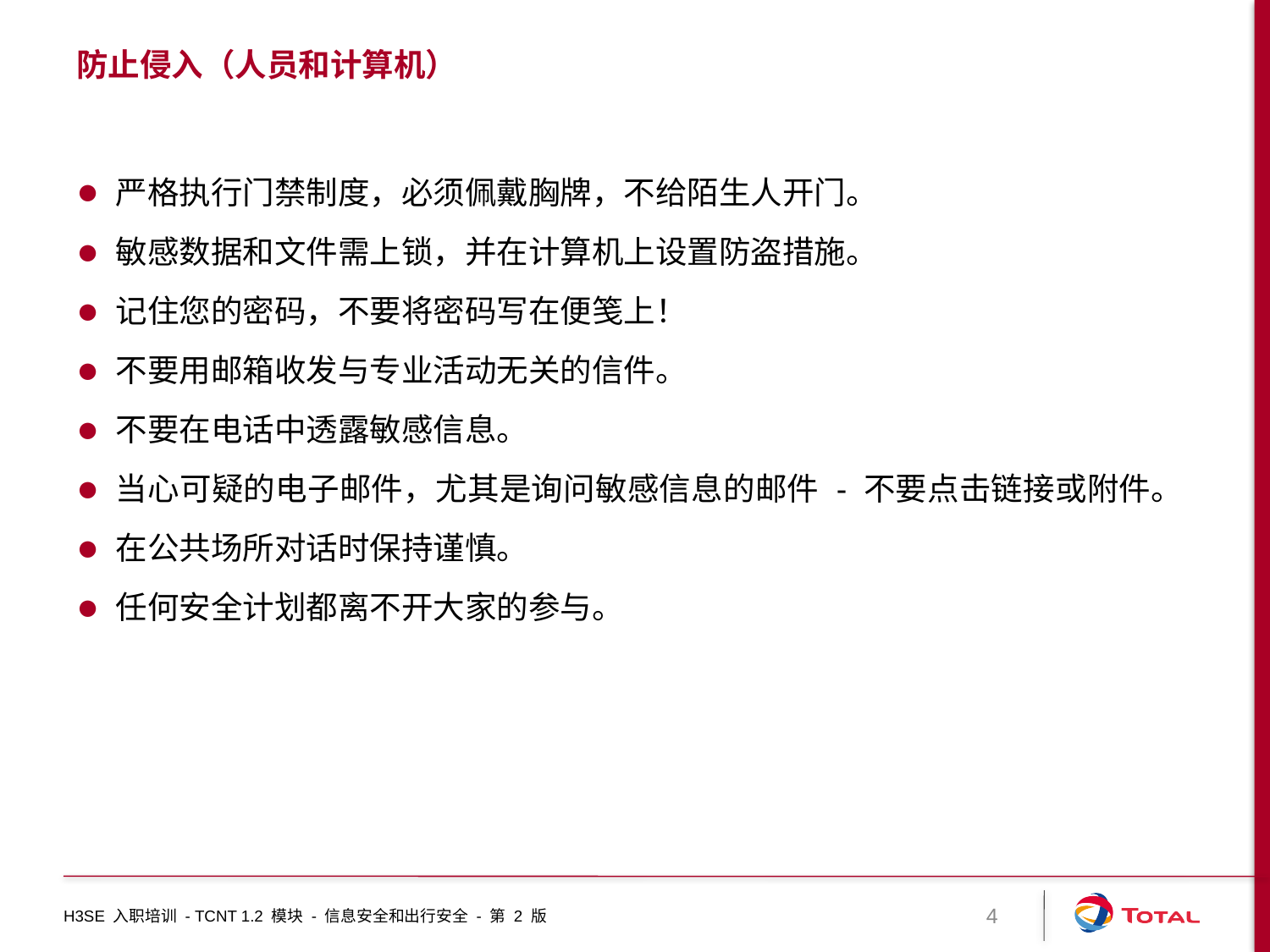

# 防止侵入（人员和计算机）
严格执行门禁制度，必须佩戴胸牌，不给陌生人开门。
敏感数据和文件需上锁，并在计算机上设置防盗措施。
记住您的密码，不要将密码写在便笺上！
不要用邮箱收发与专业活动无关的信件。
不要在电话中透露敏感信息。
当心可疑的电子邮件，尤其是询问敏感信息的邮件 - 不要点击链接或附件。
在公共场所对话时保持谨慎。
任何安全计划都离不开大家的参与。
H3SE 入职培训 - TCNT 1.2 模块 - 信息安全和出行安全 - 第 2 版
4